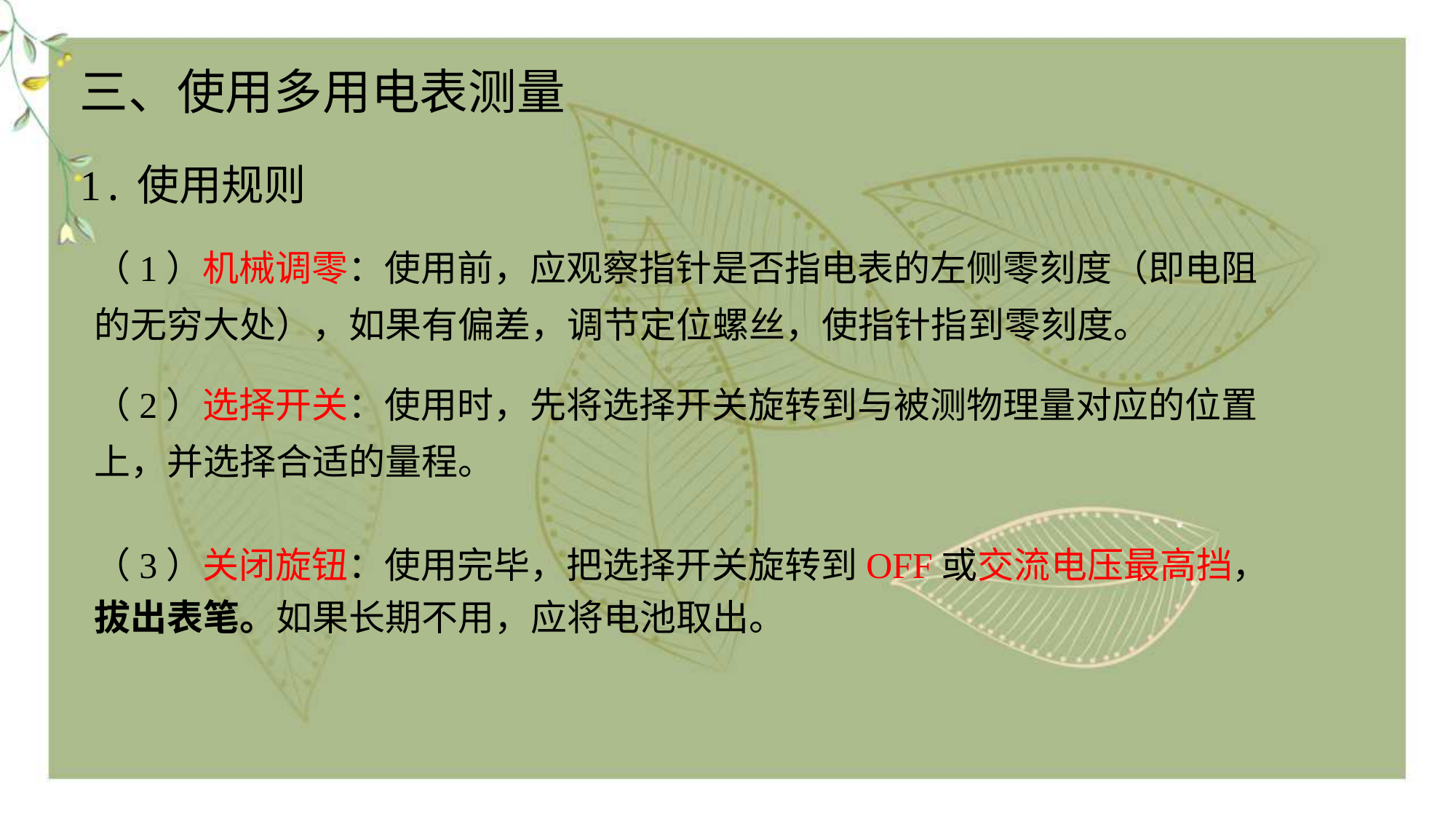

三、使用多用电表测量
1.使用规则
（1）机械调零：使用前，应观察指针是否指电表的左侧零刻度（即电阻的无穷大处），如果有偏差，调节定位螺丝，使指针指到零刻度。
（2）选择开关：使用时，先将选择开关旋转到与被测物理量对应的位置上，并选择合适的量程。
（3）关闭旋钮：使用完毕，把选择开关旋转到OFF或交流电压最高挡，拔出表笔。如果长期不用，应将电池取出。